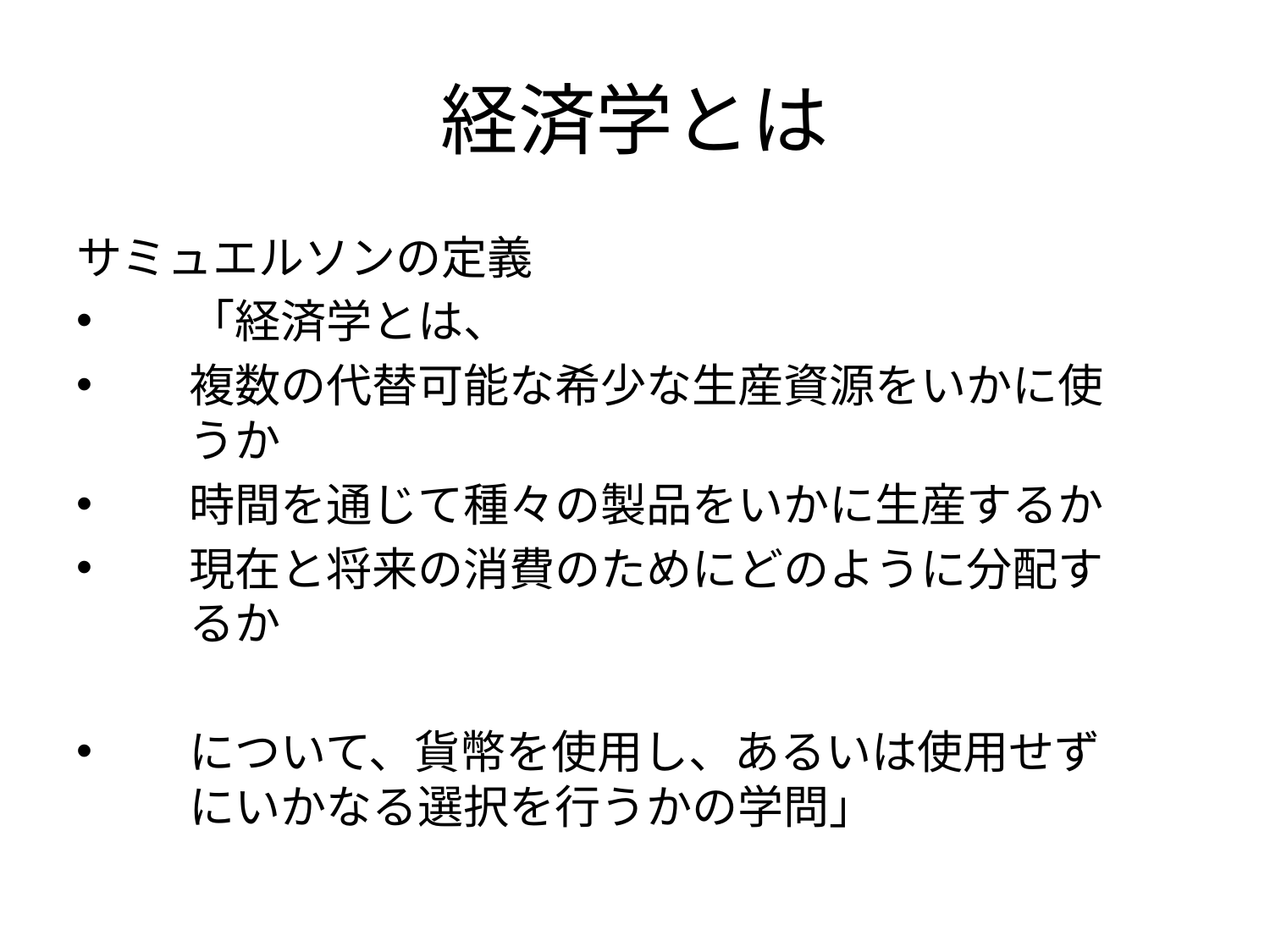

# 経済学とは
サミュエルソンの定義
「経済学とは、
複数の代替可能な希少な生産資源をいかに使うか
時間を通じて種々の製品をいかに生産するか
現在と将来の消費のためにどのように分配するか

について、貨幣を使用し、あるいは使用せずにいかなる選択を行うかの学問」